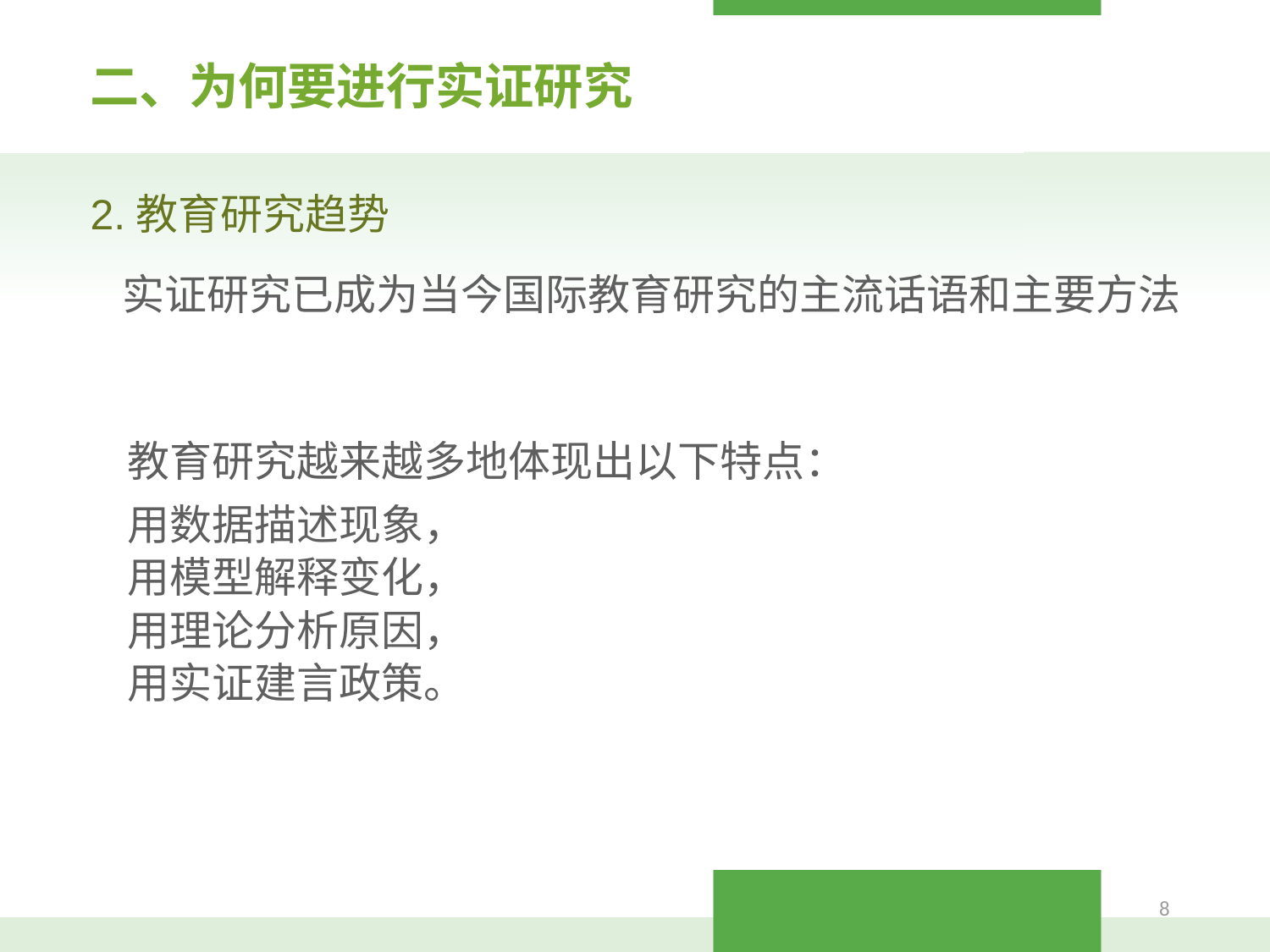

# 二、为何要进行实证研究
2.教育研究趋势
     实证研究已成为当今国际教育研究的主流话语和主要方法
教育研究越来越多地体现出以下特点：
用数据描述现象，
用模型解释变化，
用理论分析原因，
用实证建言政策。
8